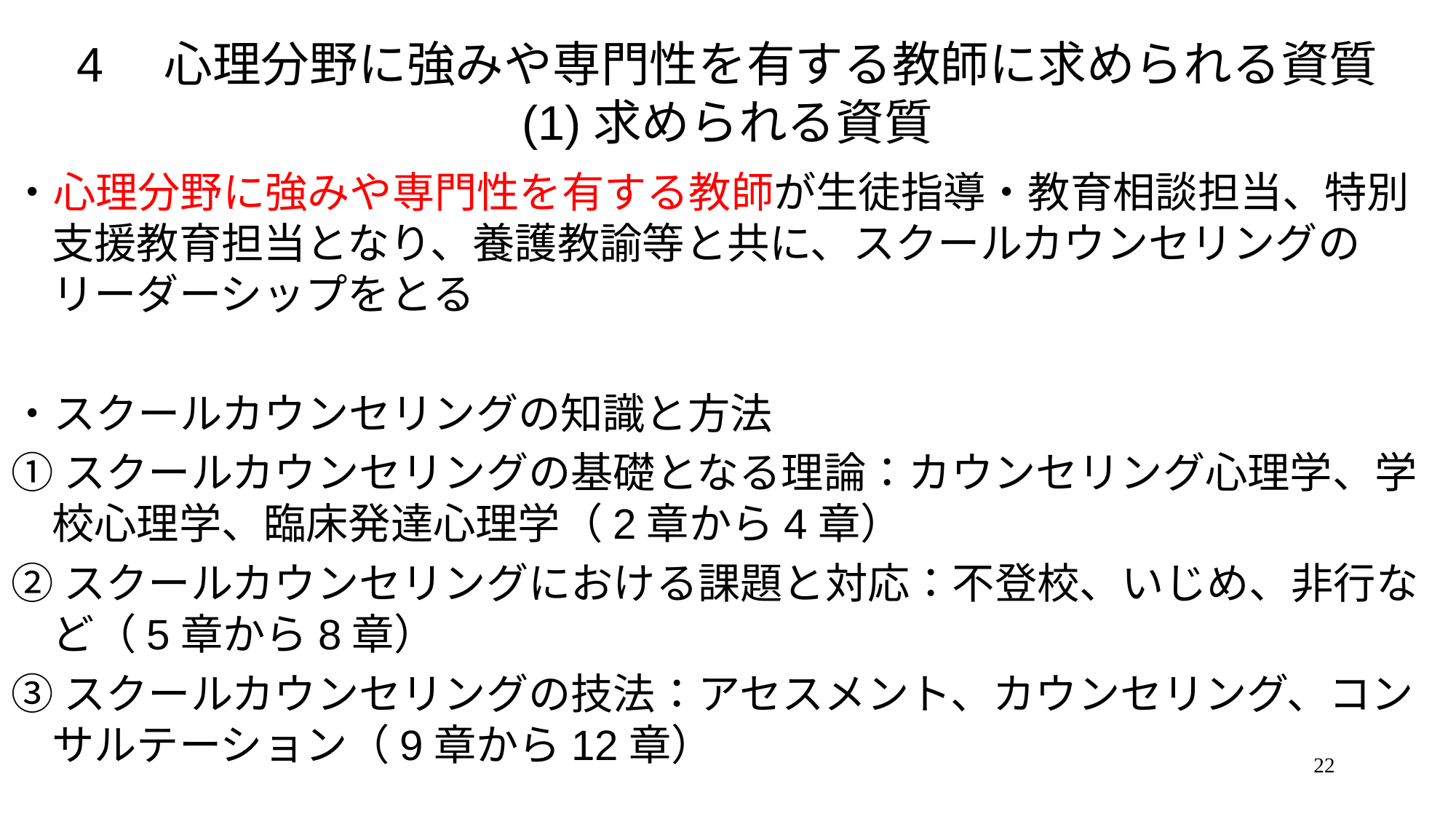

# 4　心理分野に強みや専門性を有する教師に求められる資質 (1)求められる資質

・心理分野に強みや専門性を有する教師が生徒指導・教育相談担当、特別支援教育担当となり、養護教諭等と共に、スクールカウンセリングのリーダーシップをとる

・スクールカウンセリングの知識と方法
①スクールカウンセリングの基礎となる理論：カウンセリング心理学、学校心理学、臨床発達心理学（2章から4章）
②スクールカウンセリングにおける課題と対応：不登校、いじめ、非行など（5章から8章）
③スクールカウンセリングの技法：アセスメント、カウンセリング、コンサルテーション（9章から12章）
22